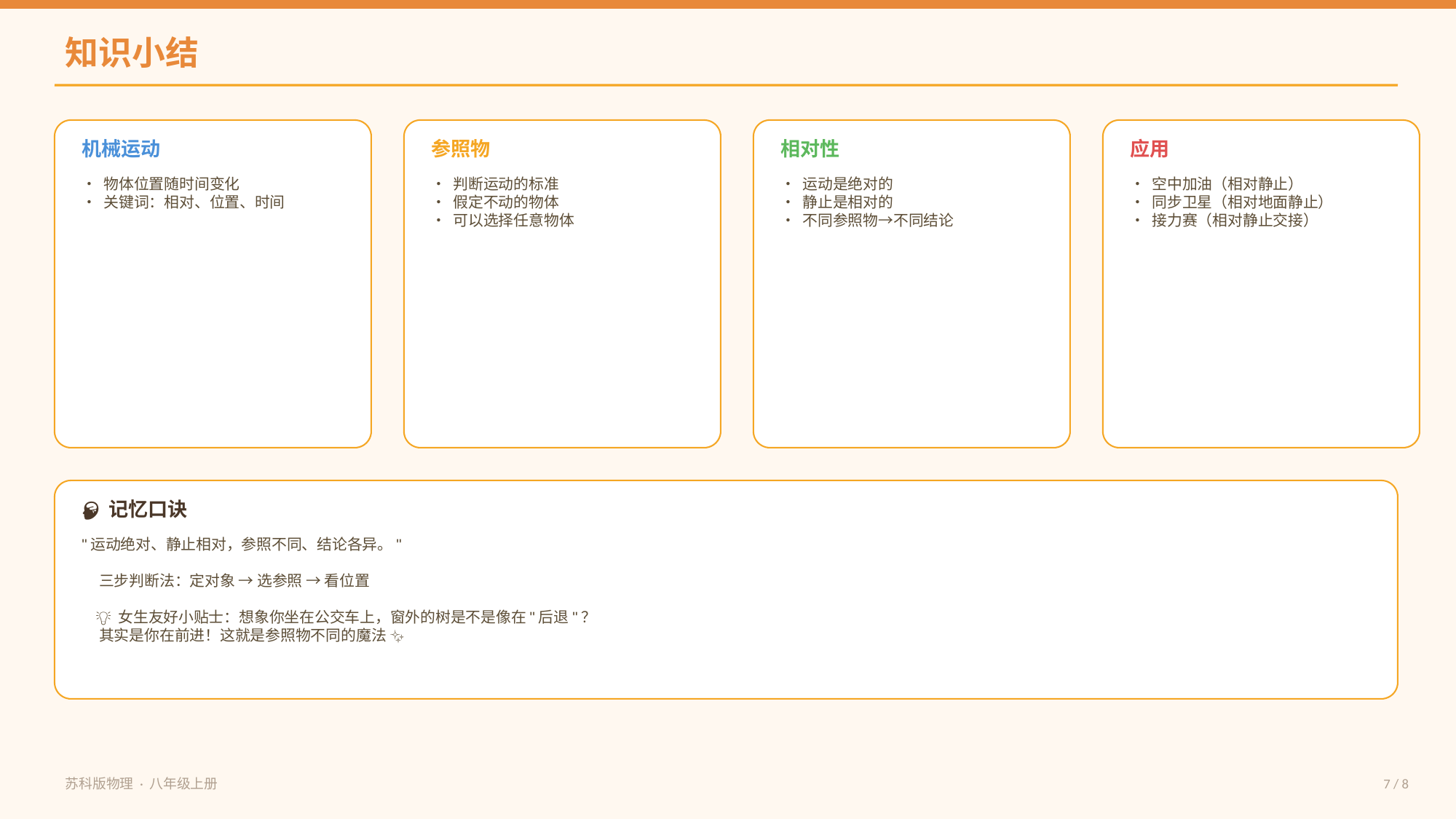

知识小结

机械运动
参照物
相对性
应用
• 物体位置随时间变化
• 关键词：相对、位置、时间
• 判断运动的标准
• 假定不动的物体
• 可以选择任意物体
• 运动是绝对的
• 静止是相对的
• 不同参照物→不同结论
• 空中加油（相对静止）
• 同步卫星（相对地面静止）
• 接力赛（相对静止交接）

🧠 记忆口诀
"运动绝对、静止相对，参照不同、结论各异。"

    三步判断法：定对象 → 选参照 → 看位置

    💡 女生友好小贴士：想象你坐在公交车上，窗外的树是不是像在"后退"？
    其实是你在前进！这就是参照物不同的魔法 ✨
苏科版物理 · 八年级上册
7 / 8